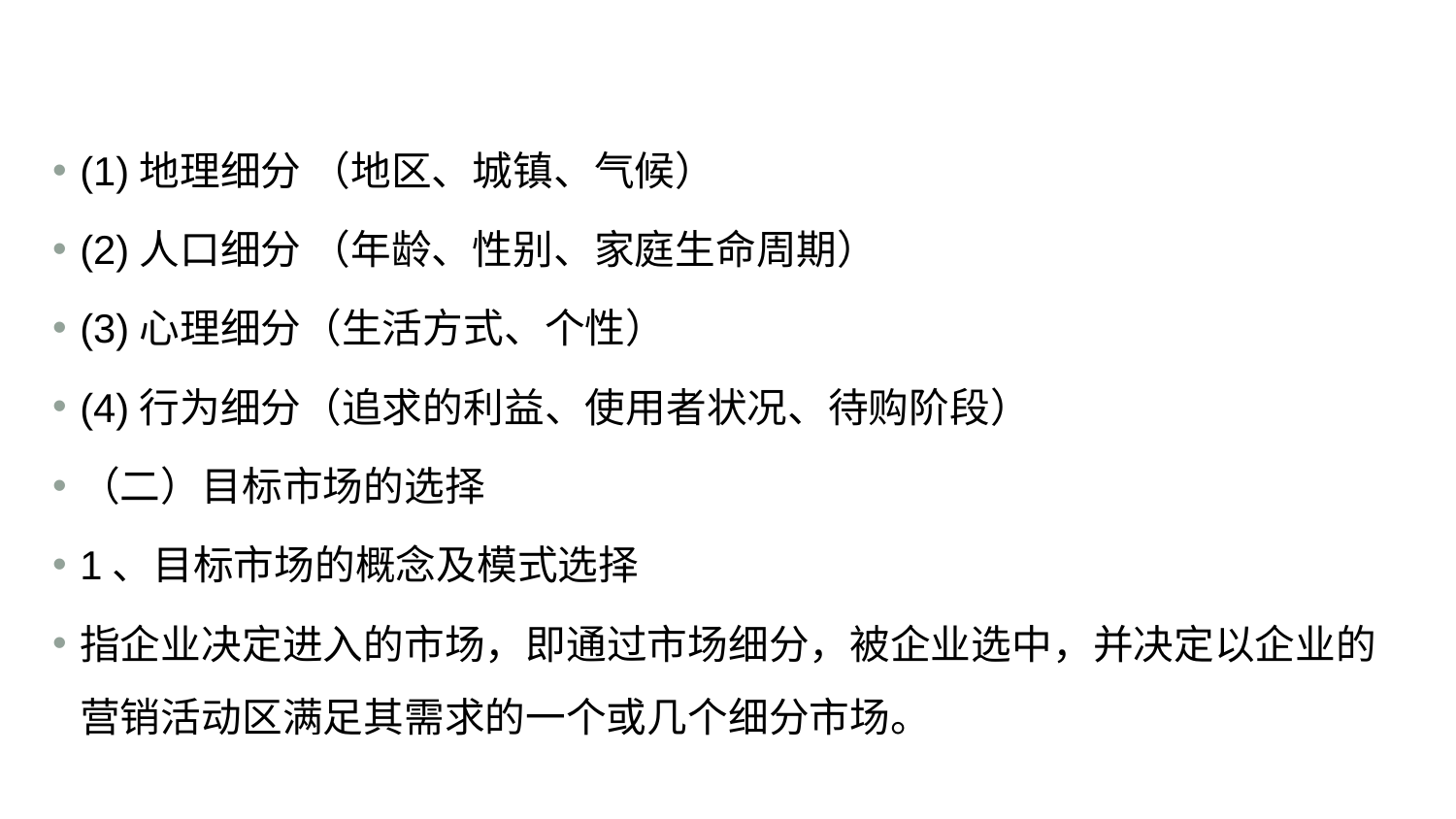

#
(1)地理细分 （地区、城镇、气候）
(2)人口细分 （年龄、性别、家庭生命周期）
(3)心理细分（生活方式、个性）
(4)行为细分（追求的利益、使用者状况、待购阶段）
（二）目标市场的选择
1、目标市场的概念及模式选择
指企业决定进入的市场，即通过市场细分，被企业选中，并决定以企业的营销活动区满足其需求的一个或几个细分市场。